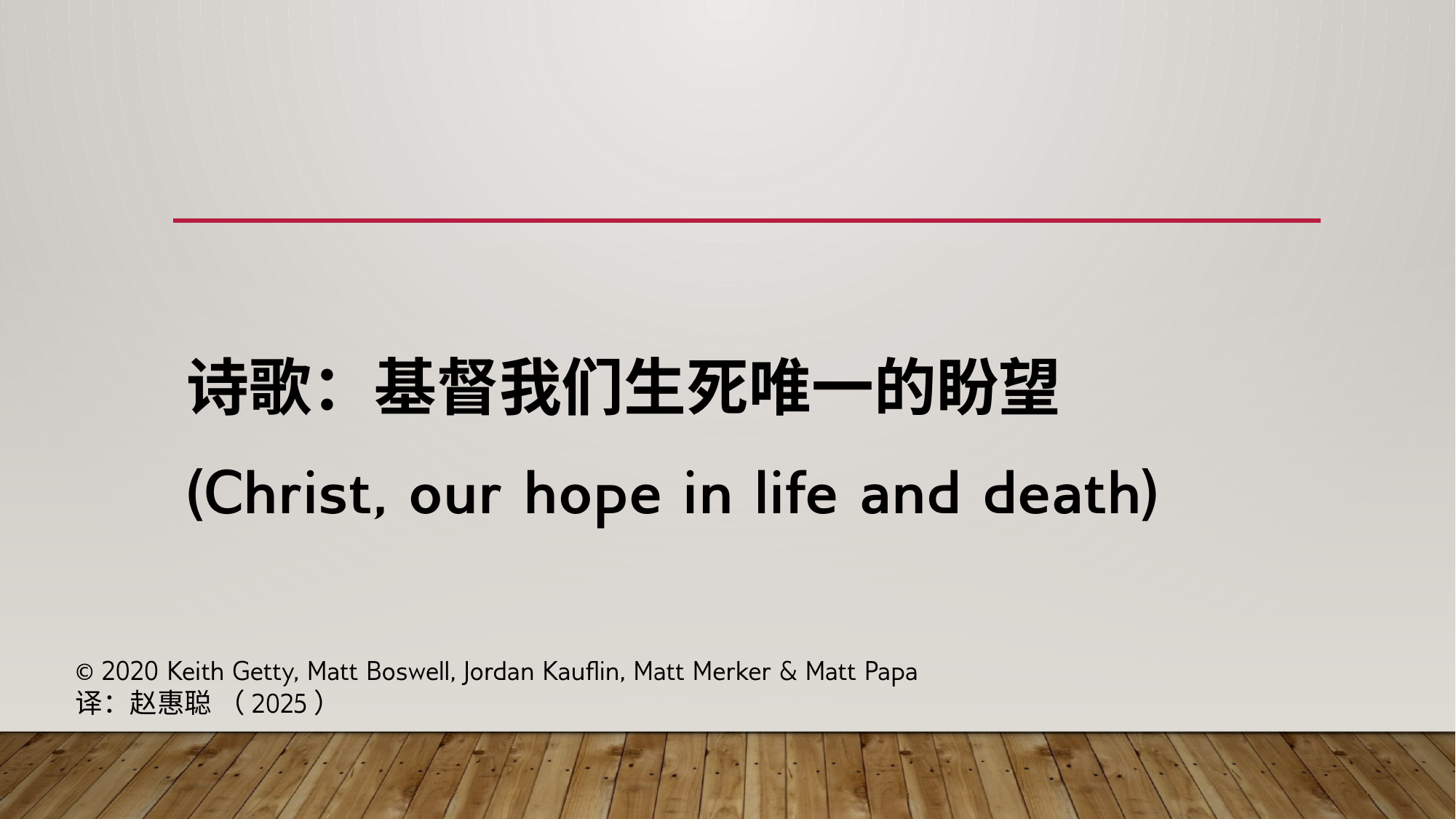

诗歌：基督我们生死唯一的盼望
(Christ, our hope in life and death)

© 2020 Keith Getty, Matt Boswell, Jordan Kauflin, Matt Merker & Matt Papa
译：赵惠聪 （2025）